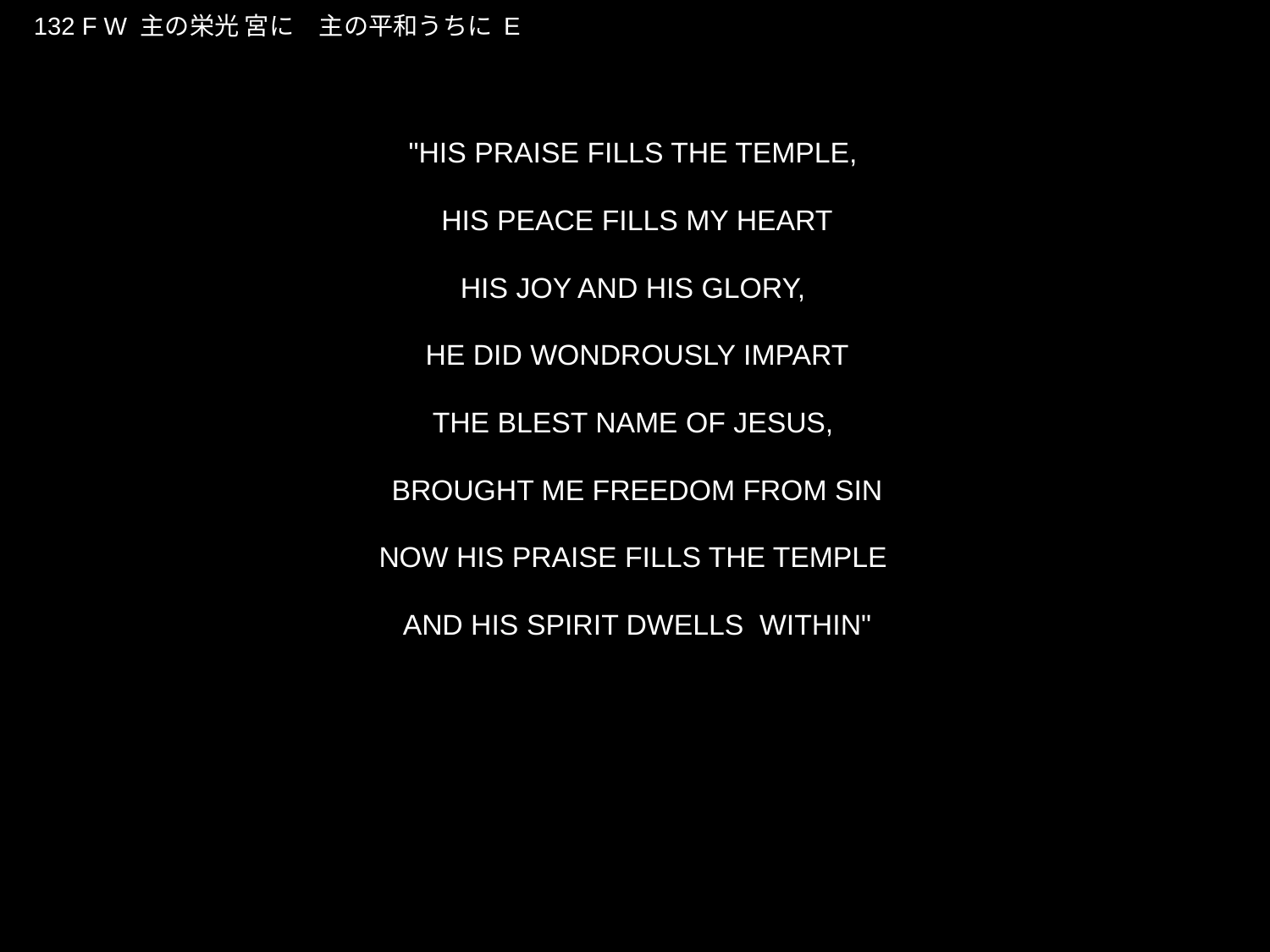

しゅのえいこうみやにしゅのへいわうちに
★W
132 F W 主の栄光 宮に　主の平和うちに E
★３
"HIS PRAISE FILLS THE TEMPLE,
HIS PEACE FILLS MY HEART
HIS JOY AND HIS GLORY,
HE DID WONDROUSLY IMPART
THE BLEST NAME OF JESUS,
BROUGHT ME FREEDOM FROM SIN
NOW HIS PRAISE FILLS THE TEMPLE
AND HIS SPIRIT DWELLS  WITHIN"